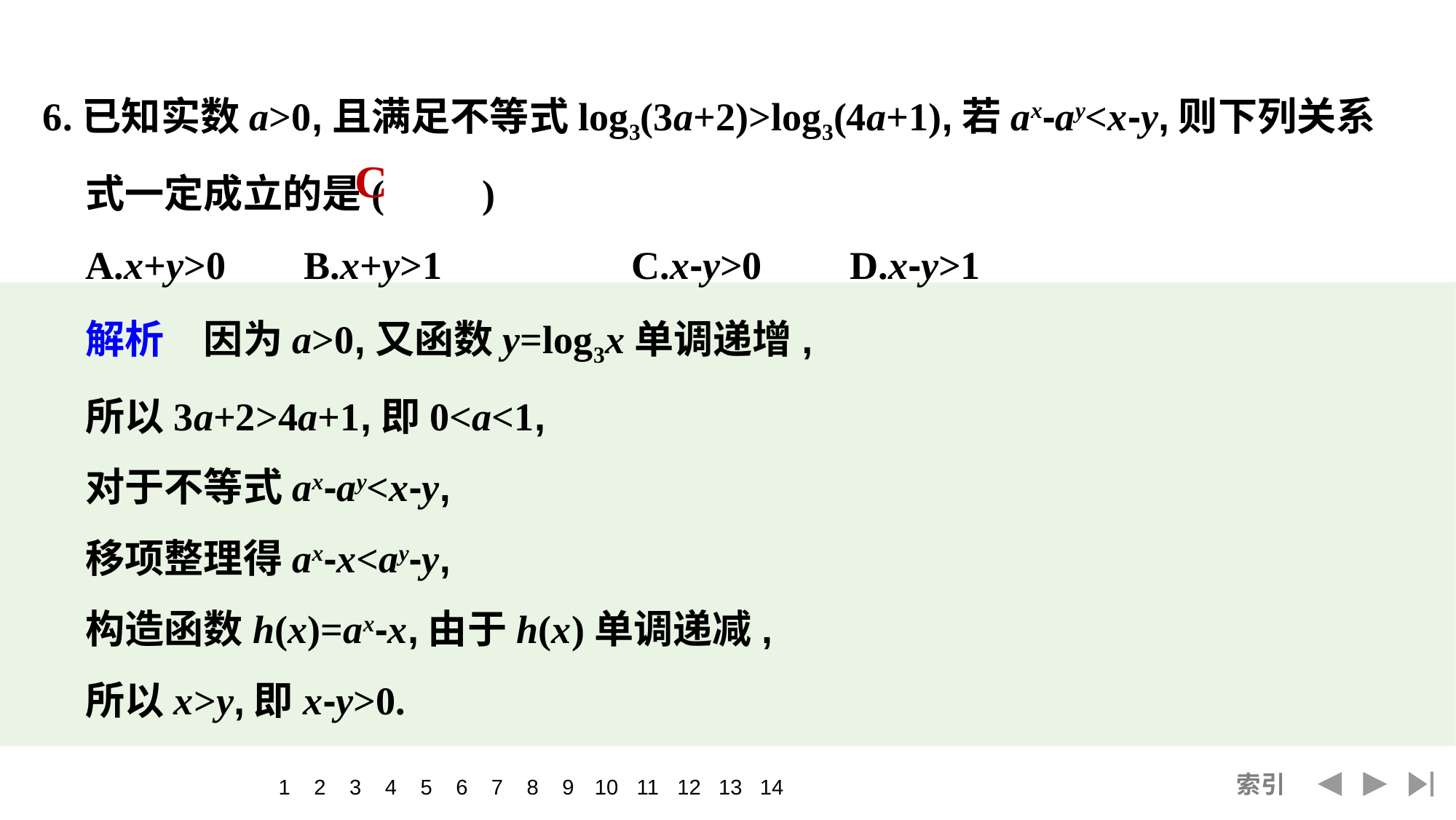

6.已知实数a>0,且满足不等式log3(3a+2)>log3(4a+1),若ax-ay<x-y,则下列关系式一定成立的是(　　)
	A.x+y>0	B.x+y>1		C.x-y>0	D.x-y>1
	解析　因为a>0,又函数y=log3x单调递增,
	所以3a+2>4a+1,即0<a<1,
	对于不等式ax-ay<x-y,
	移项整理得ax-x<ay-y,
	构造函数h(x)=ax-x,由于h(x)单调递减,
	所以x>y,即x-y>0.
C